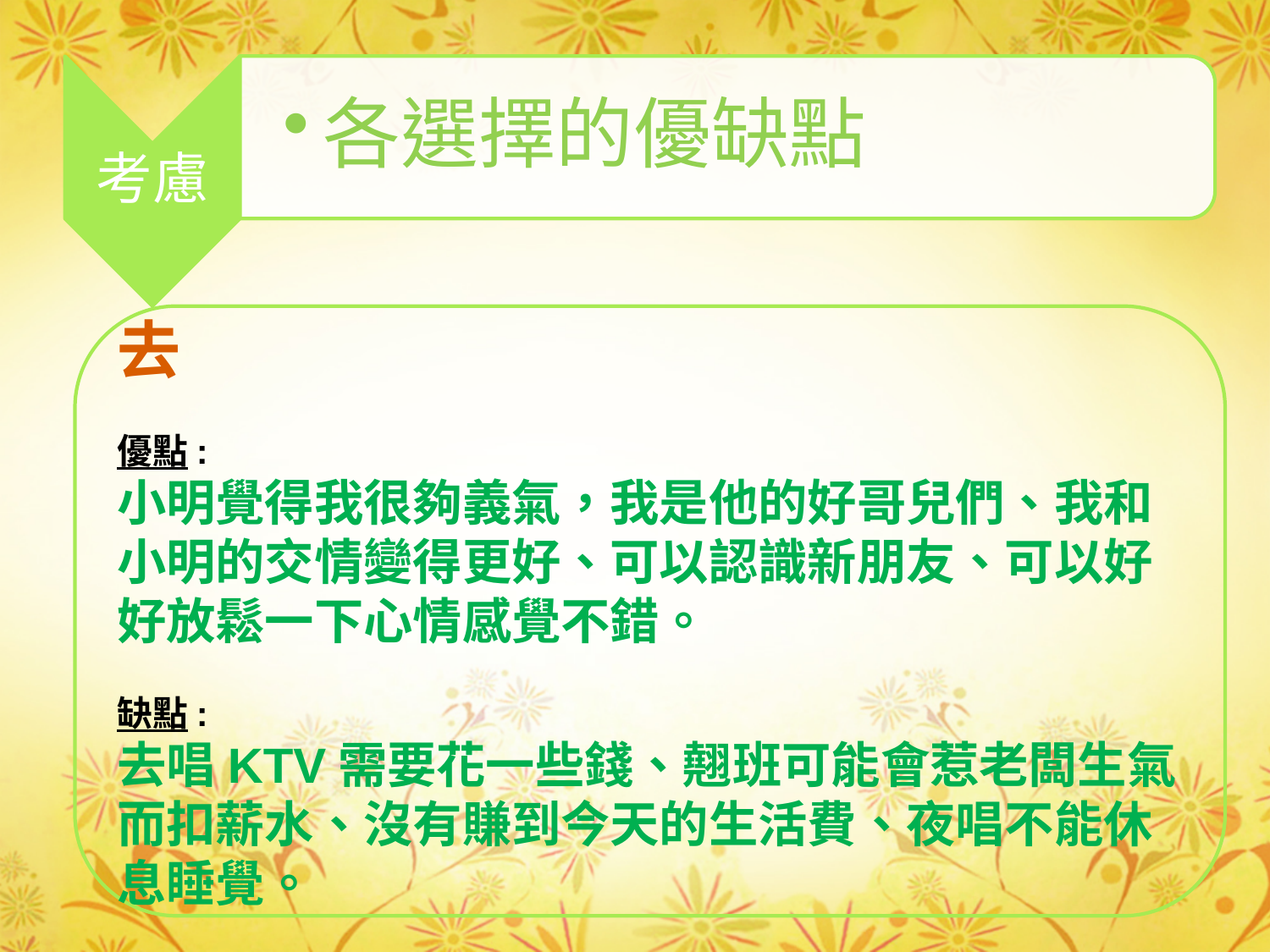

考慮
各選擇的優缺點
去

優點:
小明覺得我很夠義氣，我是他的好哥兒們、我和小明的交情變得更好、可以認識新朋友、可以好好放鬆一下心情感覺不錯。

缺點:
去唱KTV需要花一些錢、翹班可能會惹老闆生氣而扣薪水、沒有賺到今天的生活費、夜唱不能休息睡覺。